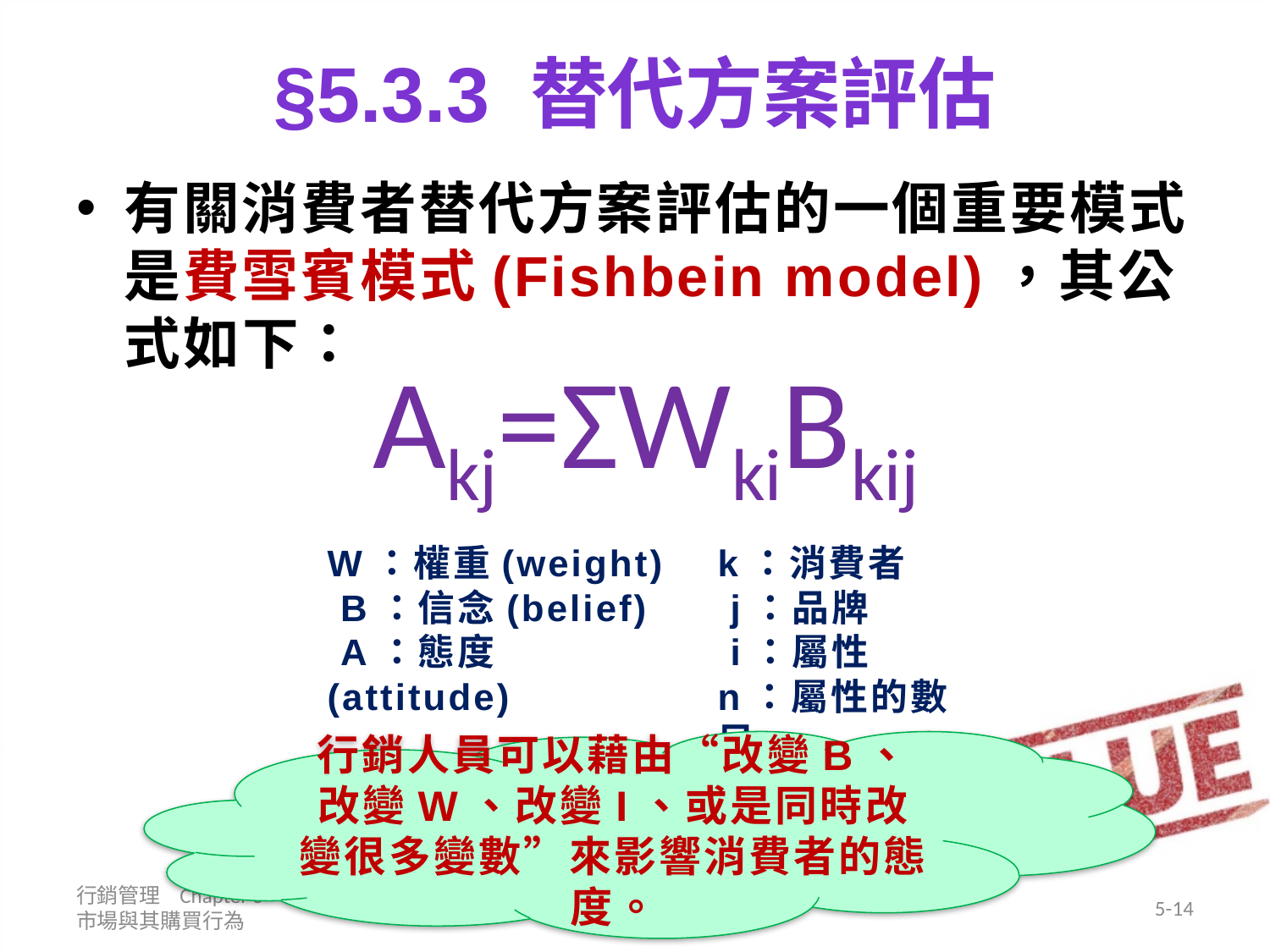

# §5.3.3 替代方案評估
有關消費者替代方案評估的一個重要模式是費雪賓模式(Fishbein model)，其公式如下：
Akj=ΣWkiBkij
k：消費者
 j：品牌
 i：屬性
n：屬性的數目
W：權重(weight)
 B：信念(belief)
 A：態度(attitude)
行銷人員可以藉由“改變B、改變W、改變I、或是同時改變很多變數”來影響消費者的態度。
行銷管理   Chapter 5   消費者市場與其購買行為
5-14